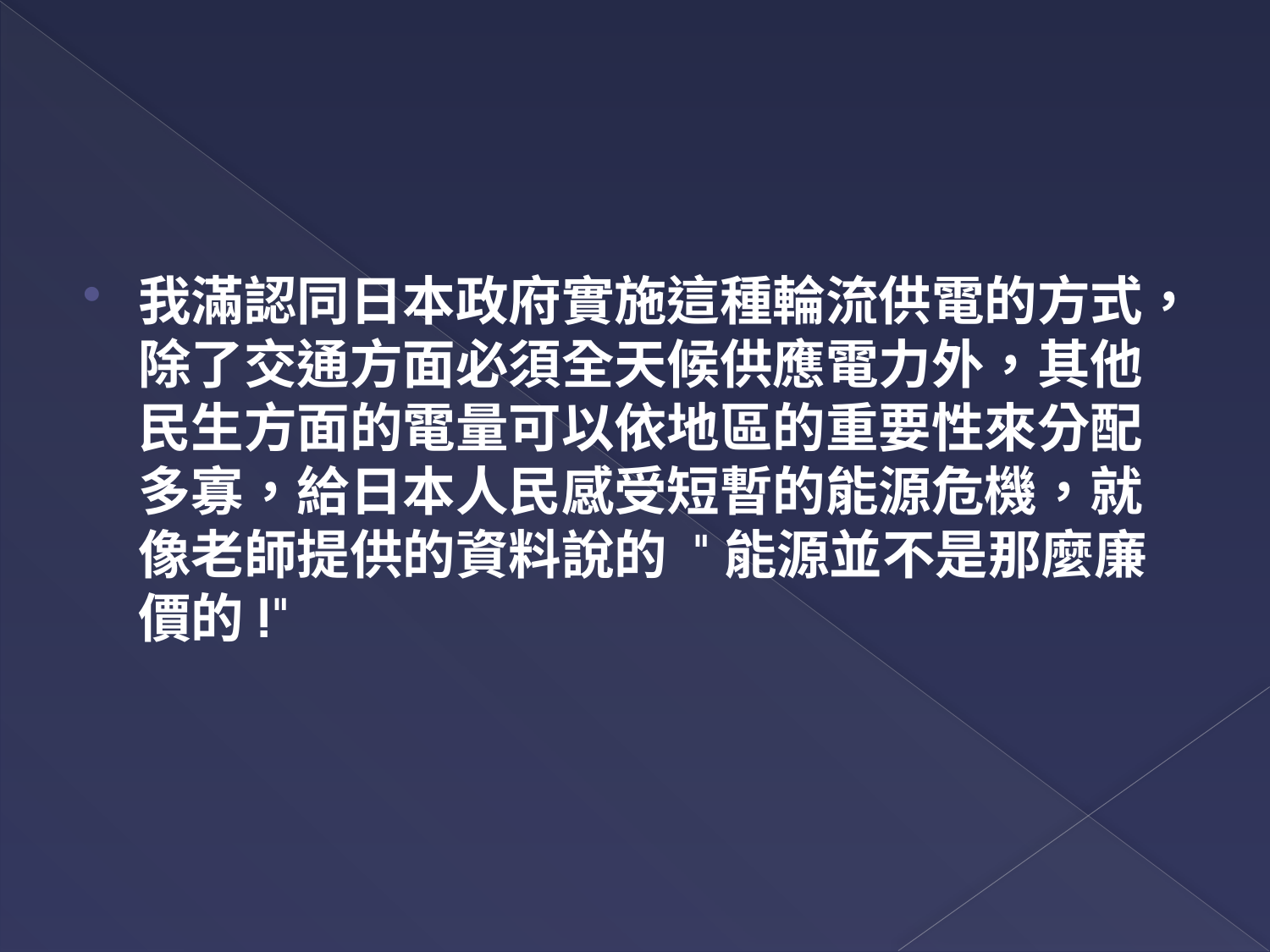

我滿認同日本政府實施這種輪流供電的方式，除了交通方面必須全天候供應電力外，其他民生方面的電量可以依地區的重要性來分配多寡，給日本人民感受短暫的能源危機，就像老師提供的資料說的 "能源並不是那麼廉價的!"